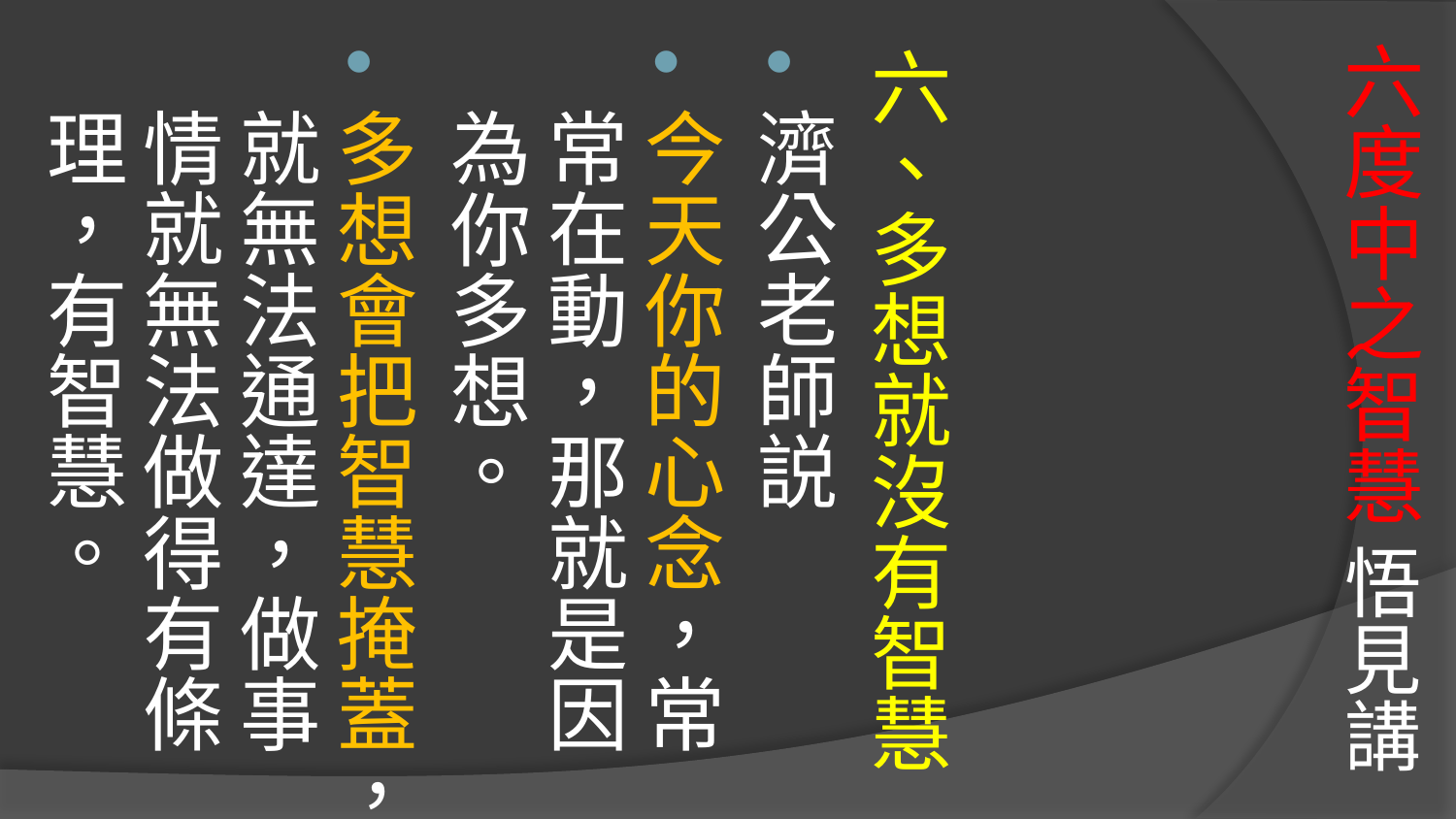

# 六度中之智慧 悟見講
六、多想就沒有智慧
濟公老師説
今天你的心念，常常在動，那就是因為你多想。
多想會把智慧掩蓋，就無法通達，做事情就無法做得有條理，有智慧。